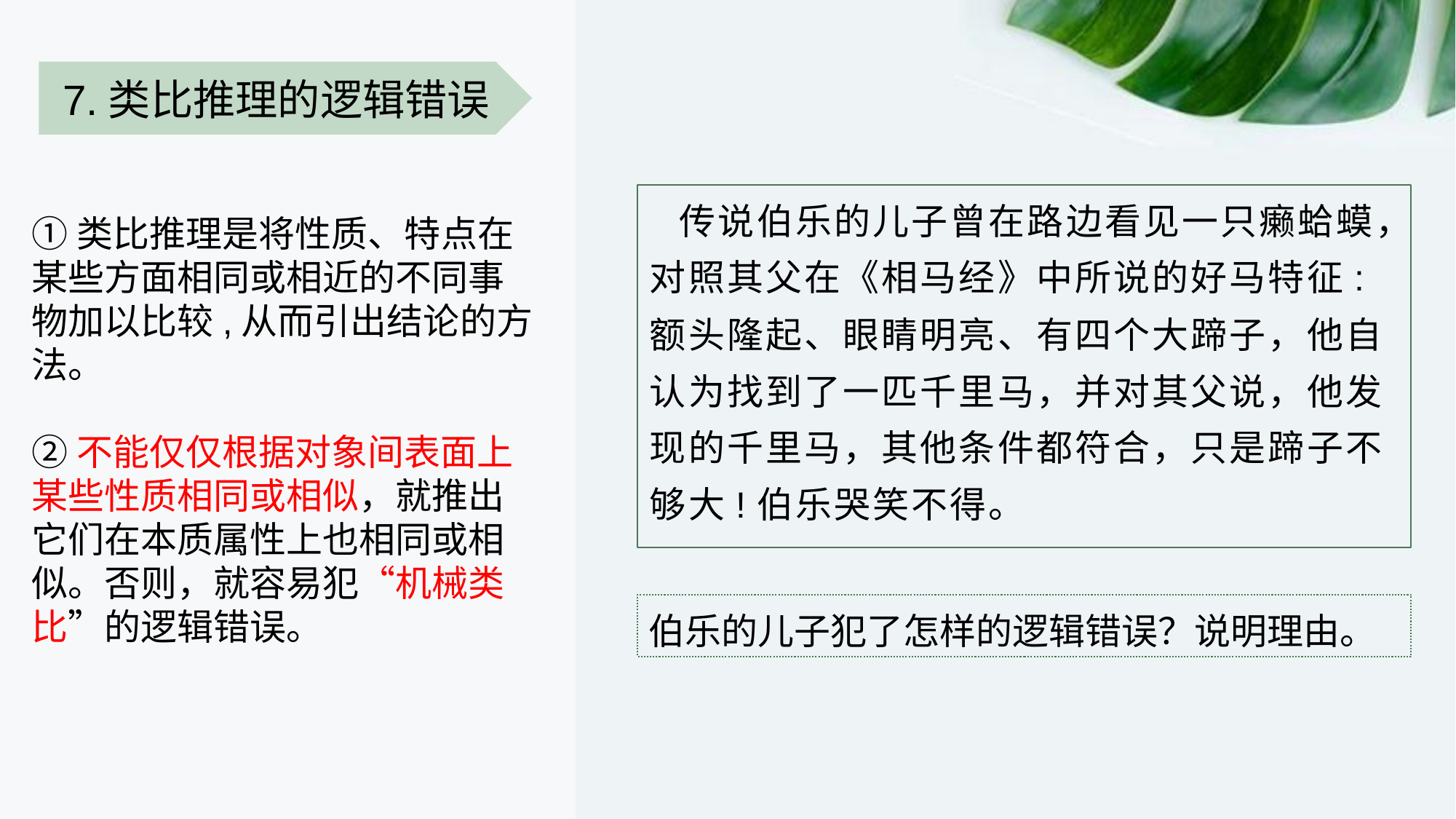

7.类比推理的逻辑错误
  传说伯乐的儿子曾在路边看见一只癞蛤蟆，对照其父在《相马经》中所说的好马特征:额头隆起、眼睛明亮、有四个大蹄子，他自认为找到了一匹千里马，并对其父说，他发现的千里马，其他条件都符合，只是蹄子不够大!伯乐哭笑不得。

①类比推理是将性质、特点在某些方面相同或相近的不同事物加以比较,从而引出结论的方法。

②不能仅仅根据对象间表面上某些性质相同或相似，就推出它们在本质属性上也相同或相似。否则，就容易犯“机械类比”的逻辑错误。
伯乐的儿子犯了怎样的逻辑错误？说明理由。